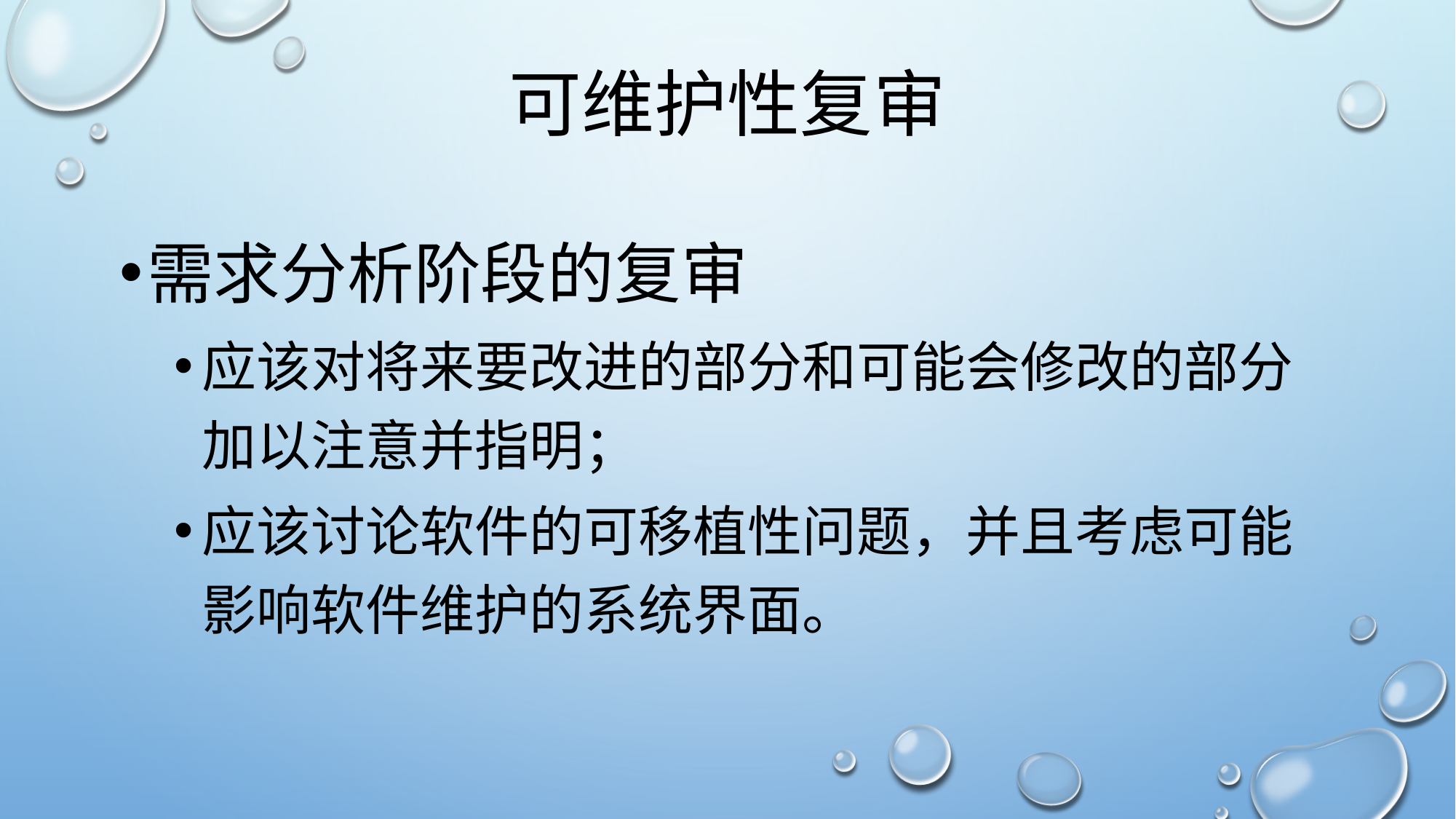

# 可维护性复审
需求分析阶段的复审
应该对将来要改进的部分和可能会修改的部分加以注意并指明；
应该讨论软件的可移植性问题，并且考虑可能影响软件维护的系统界面。